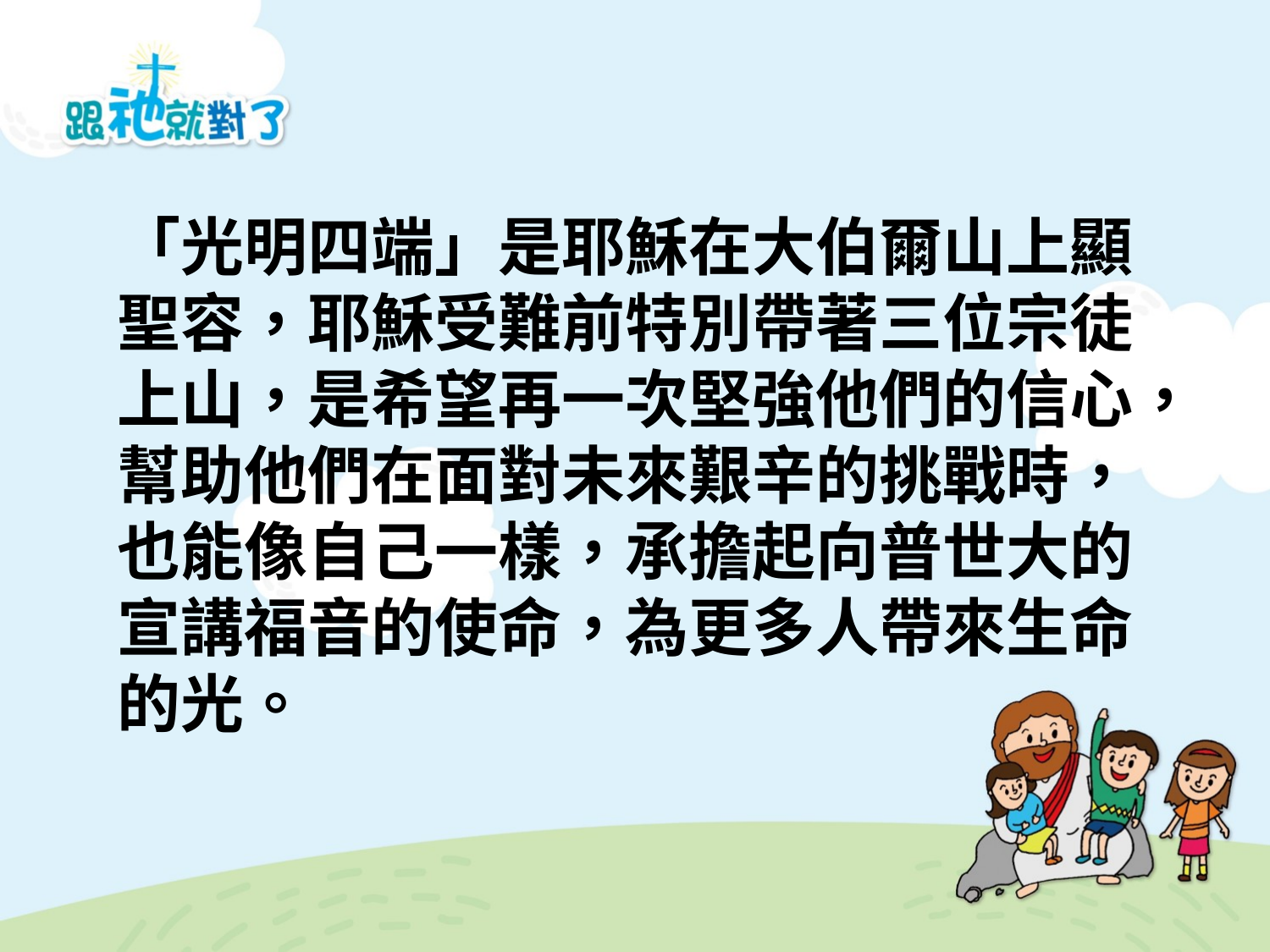

「光明四端」是耶穌在大伯爾山上顯聖容，耶穌受難前特別帶著三位宗徒上山，是希望再一次堅強他們的信心，幫助他們在面對未來艱辛的挑戰時，也能像自己一樣，承擔起向普世大的宣講福音的使命，為更多人帶來生命的光。